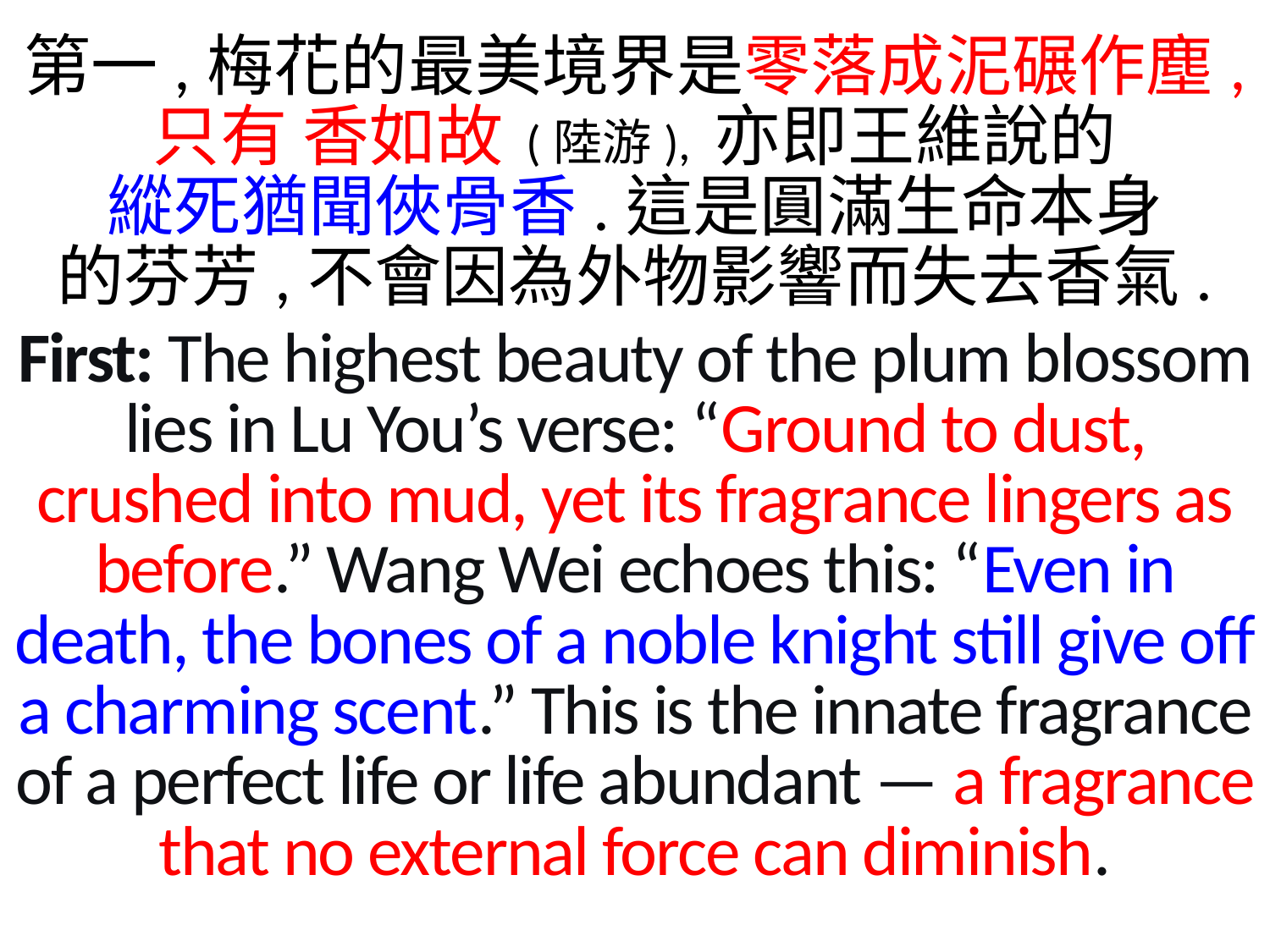

第一,梅花的最美境界是零落成泥碾作塵,
只有 香如故 (陸游), 亦即王維說的
縱死猶聞俠骨香.這是圓滿生命本身
的芬芳,不會因為外物影響而失去香氣.
First: The highest beauty of the plum blossom lies in Lu You’s verse: “Ground to dust, crushed into mud, yet its fragrance lingers as before.” Wang Wei echoes this: “Even in death, the bones of a noble knight still give off a charming scent.” This is the innate fragrance of a perfect life or life abundant — a fragrance that no external force can diminish.